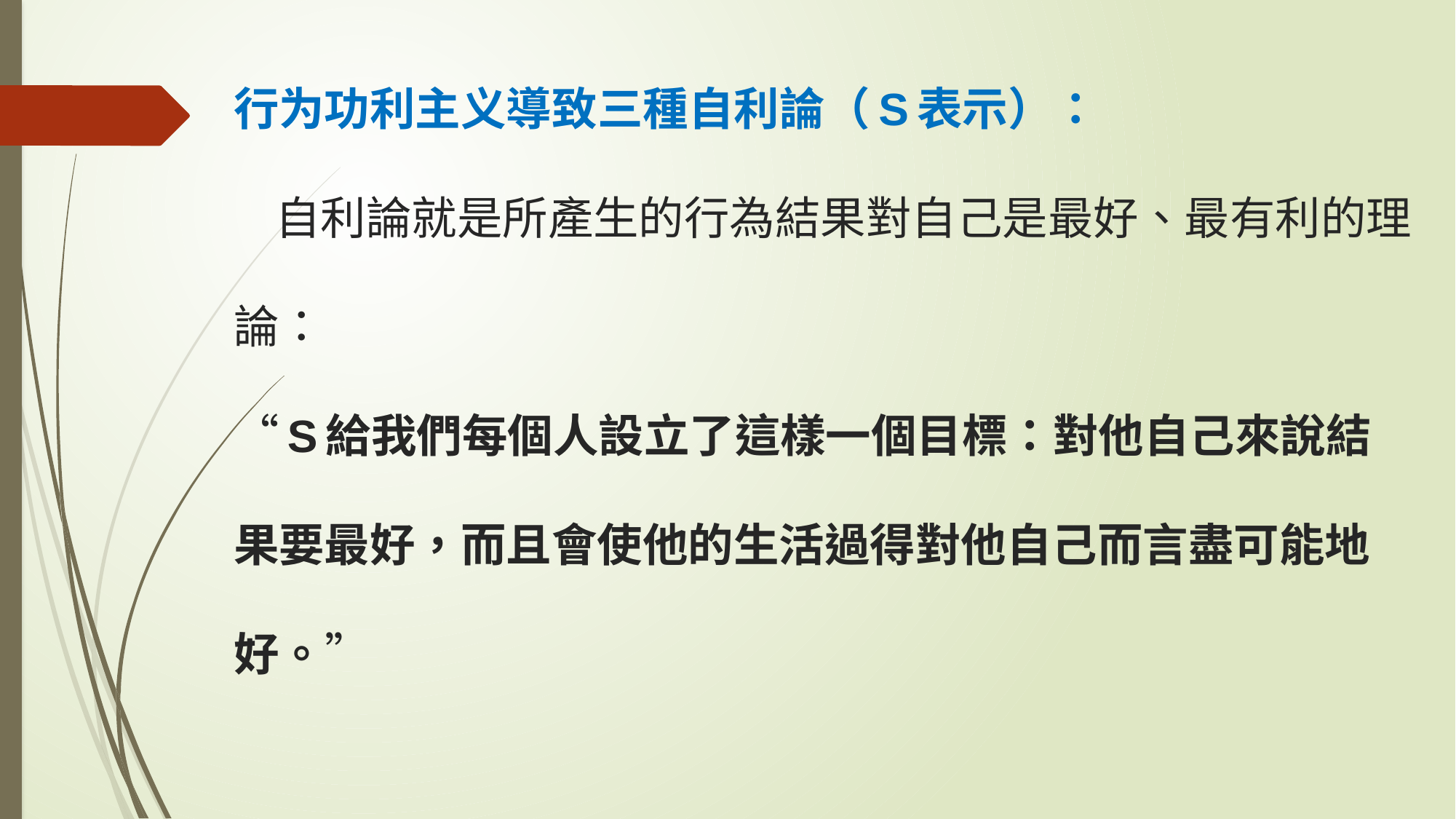

# 行为功利主义導致三種自利論（S表示）： 自利論就是所產生的行為結果對自己是最好、最有利的理論： “S給我們每個人設立了這樣一個目標：對他自己來說結果要最好，而且會使他的生活過得對他自己而言盡可能地好。”